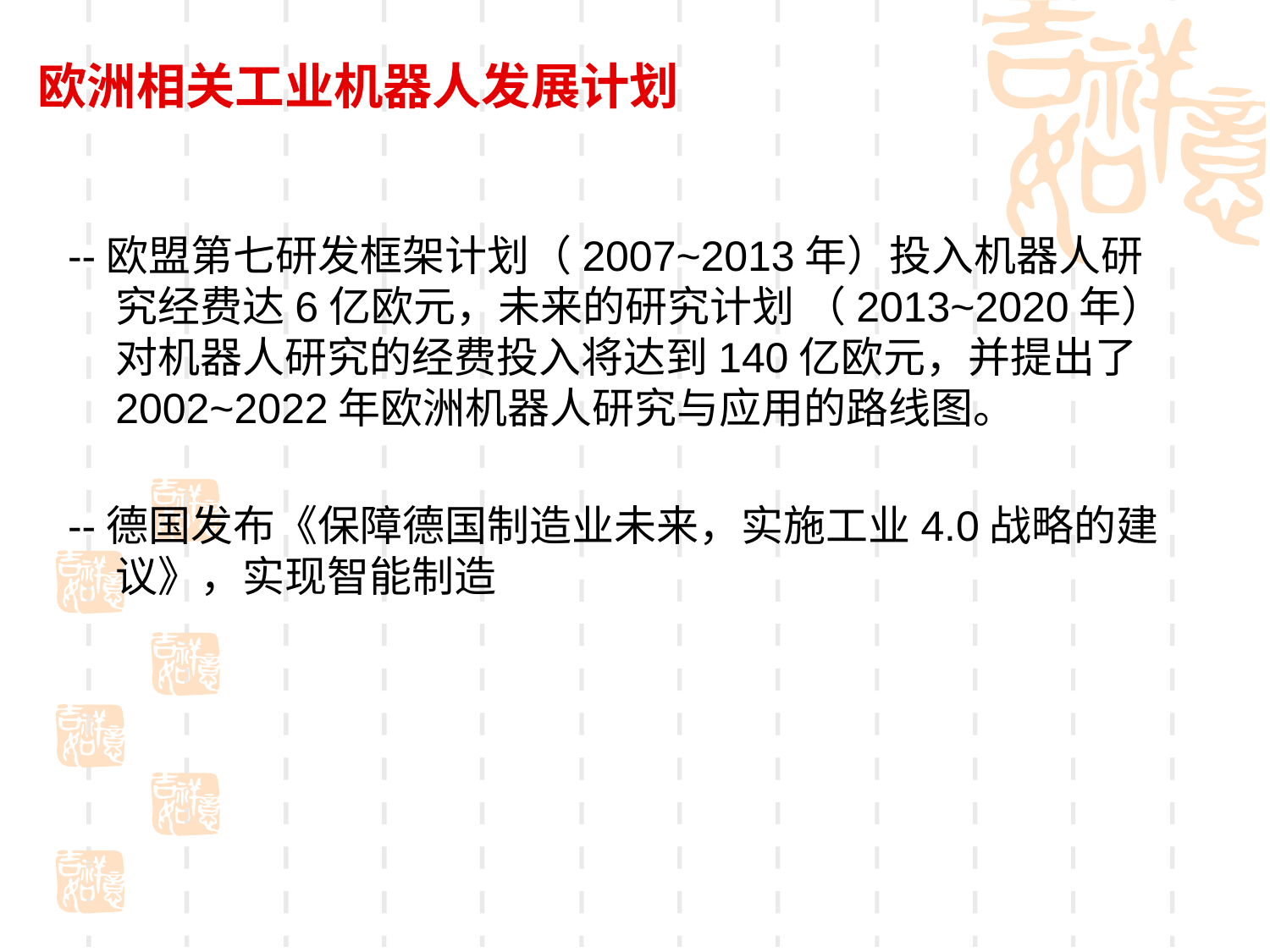

欧洲相关工业机器人发展计划
# --欧盟第七研发框架计划（2007~2013年）投入机器人研究经费达6亿欧元，未来的研究计划 （2013~2020年）对机器人研究的经费投入将达到140亿欧元，并提出了2002~2022年欧洲机器人研究与应用的路线图。

--德国发布《保障德国制造业未来，实施工业4.0战略的建议》，实现智能制造